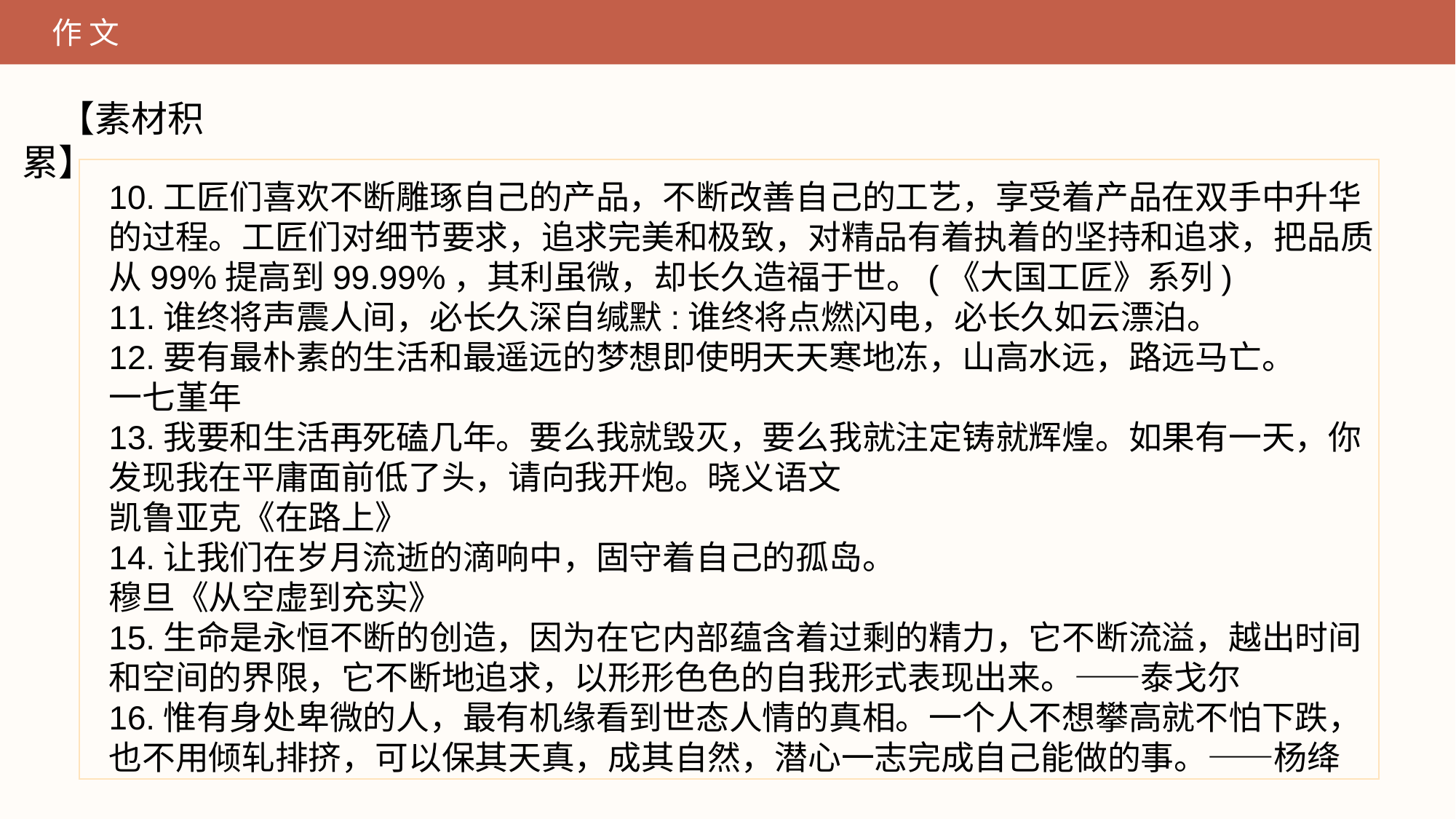

作 文
【素材积累】

10.工匠们喜欢不断雕琢自己的产品，不断改善自己的工艺，享受着产品在双手中升华的过程。工匠们对细节要求，追求完美和极致，对精品有着执着的坚持和追求，把品质从99%提高到99.99%，其利虽微，却长久造福于世。(《大国工匠》系列)
11.谁终将声震人间，必长久深自缄默:谁终将点燃闪电，必长久如云漂泊。
12.要有最朴素的生活和最遥远的梦想即使明天天寒地冻，山高水远，路远马亡。
一七堇年
13.我要和生活再死磕几年。要么我就毁灭，要么我就注定铸就辉煌。如果有一天，你发现我在平庸面前低了头，请向我开炮。晓义语文
凯鲁亚克《在路上》
14.让我们在岁月流逝的滴响中，固守着自己的孤岛。
穆旦《从空虚到充实》
15.生命是永恒不断的创造，因为在它内部蕴含着过剩的精力，它不断流溢，越出时间和空间的界限，它不断地追求，以形形色色的自我形式表现出来。——泰戈尔
16.惟有身处卑微的人，最有机缘看到世态人情的真相。一个人不想攀高就不怕下跌，也不用倾轧排挤，可以保其天真，成其自然，潜心一志完成自己能做的事。——杨绛